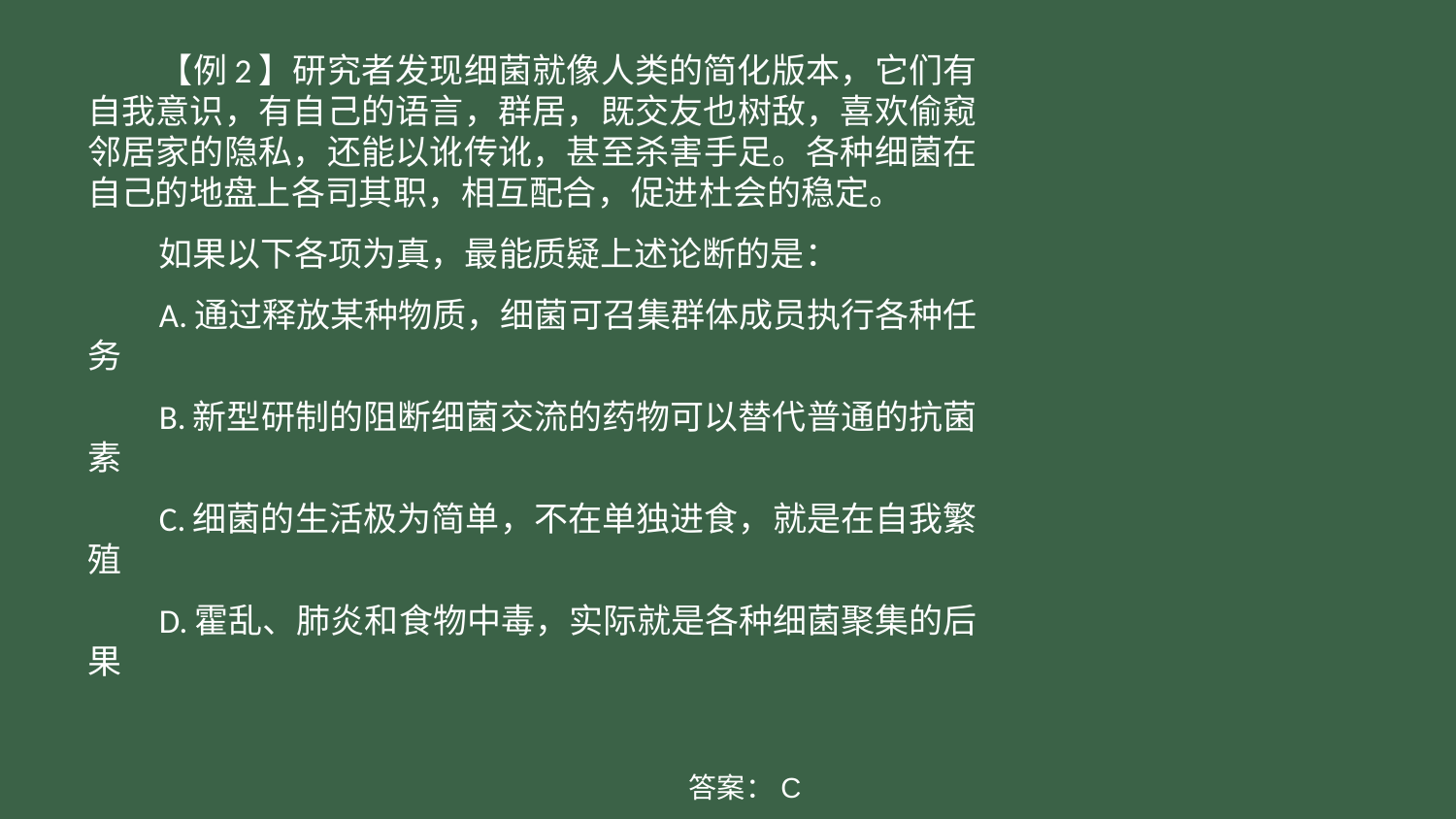

【例2】研究者发现细菌就像人类的简化版本，它们有自我意识，有自己的语言，群居，既交友也树敌，喜欢偷窥邻居家的隐私，还能以讹传讹，甚至杀害手足。各种细菌在自己的地盘上各司其职，相互配合，促进杜会的稳定。
如果以下各项为真，最能质疑上述论断的是：
A.通过释放某种物质，细菌可召集群体成员执行各种任务
B.新型研制的阻断细菌交流的药物可以替代普通的抗菌素
C.细菌的生活极为简单，不在单独进食，就是在自我繁殖‍
D.霍乱、肺炎和食物中毒，实际就是各种细菌聚集的后果

答案：C